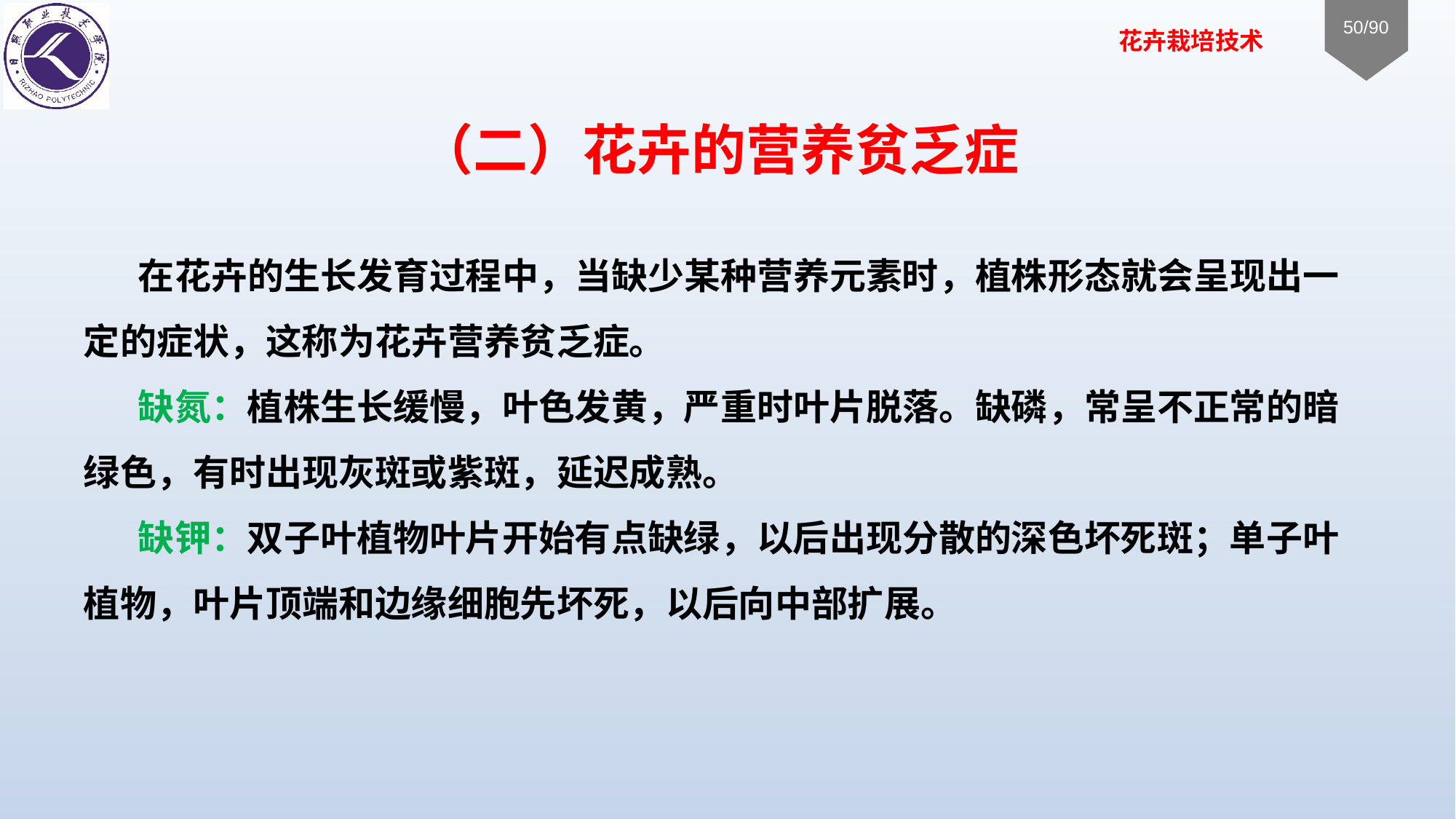

# （二）花卉的营养贫乏症
在花卉的生长发育过程中，当缺少某种营养元素时，植株形态就会呈现出一定的症状，这称为花卉营养贫乏症。
缺氮：植株生长缓慢，叶色发黄，严重时叶片脱落。缺磷，常呈不正常的暗绿色，有时出现灰斑或紫斑，延迟成熟。
缺钾：双子叶植物叶片开始有点缺绿，以后出现分散的深色坏死斑；单子叶植物，叶片顶端和边缘细胞先坏死，以后向中部扩展。